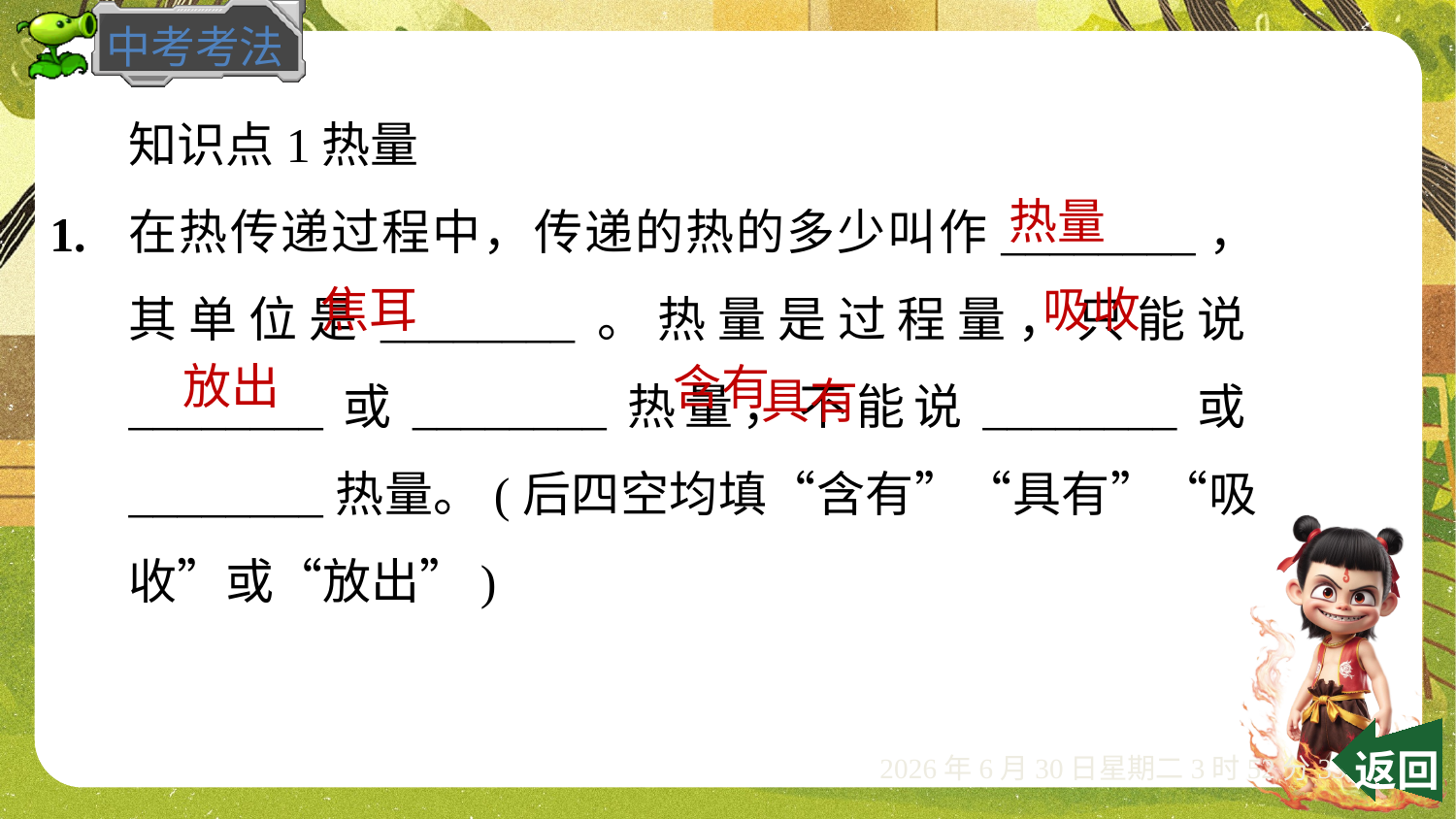

知识点1热量
在热传递过程中，传递的热的多少叫作________，其单位是________。热量是过程量，只能说________或________热量，不能说________或________热量。(后四空均填“含有”“具有”“吸收”或“放出”)
1.
热量
焦耳
吸收
具有
放出
含有
 返回